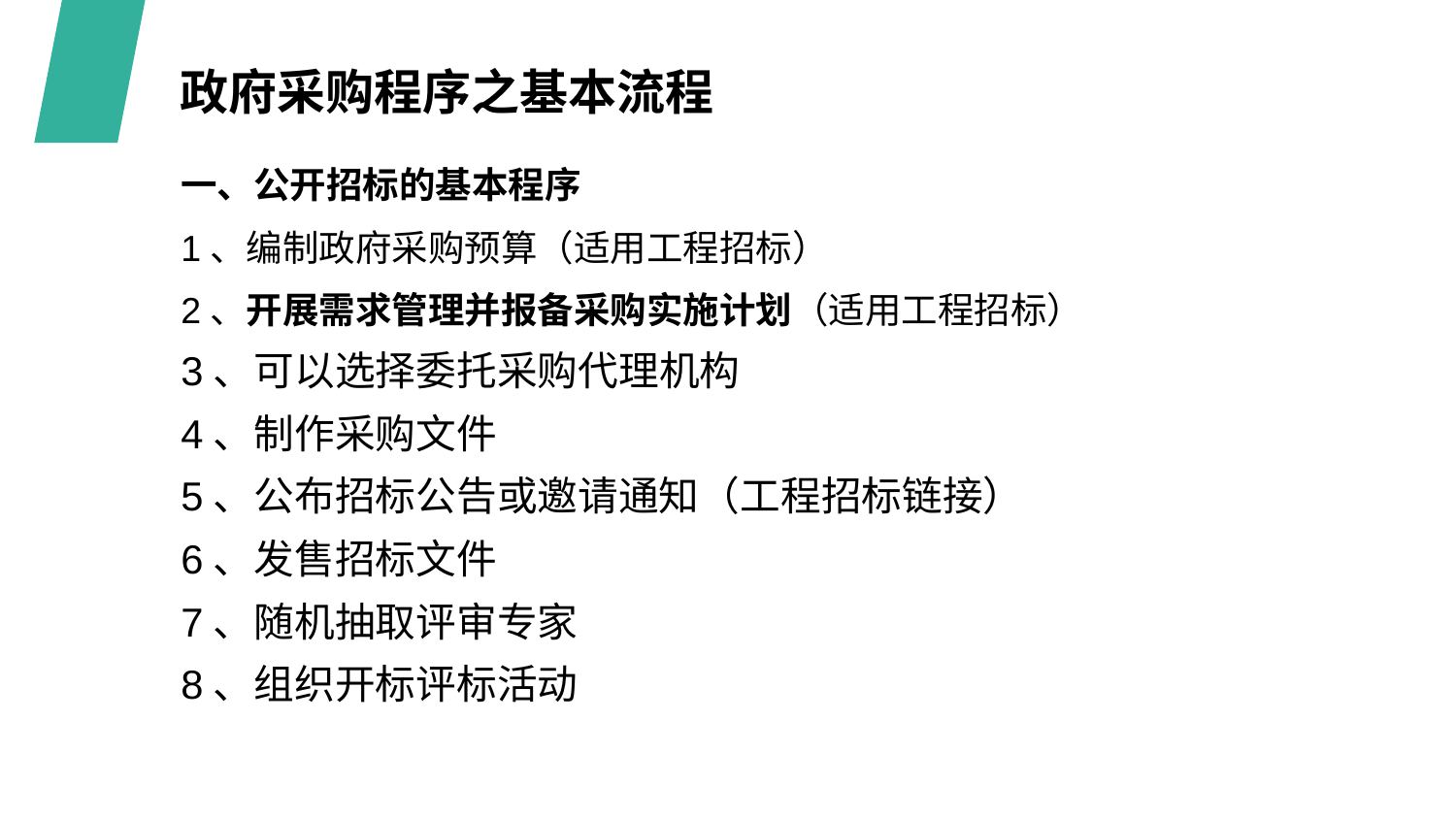

政府采购程序之基本流程
一、公开招标的基本程序
1、编制政府采购预算（适用工程招标）
2、开展需求管理并报备采购实施计划（适用工程招标）
3、可以选择委托采购代理机构
4、制作采购文件
5、公布招标公告或邀请通知（工程招标链接）
6、发售招标文件
7、随机抽取评审专家
8、组织开标评标活动